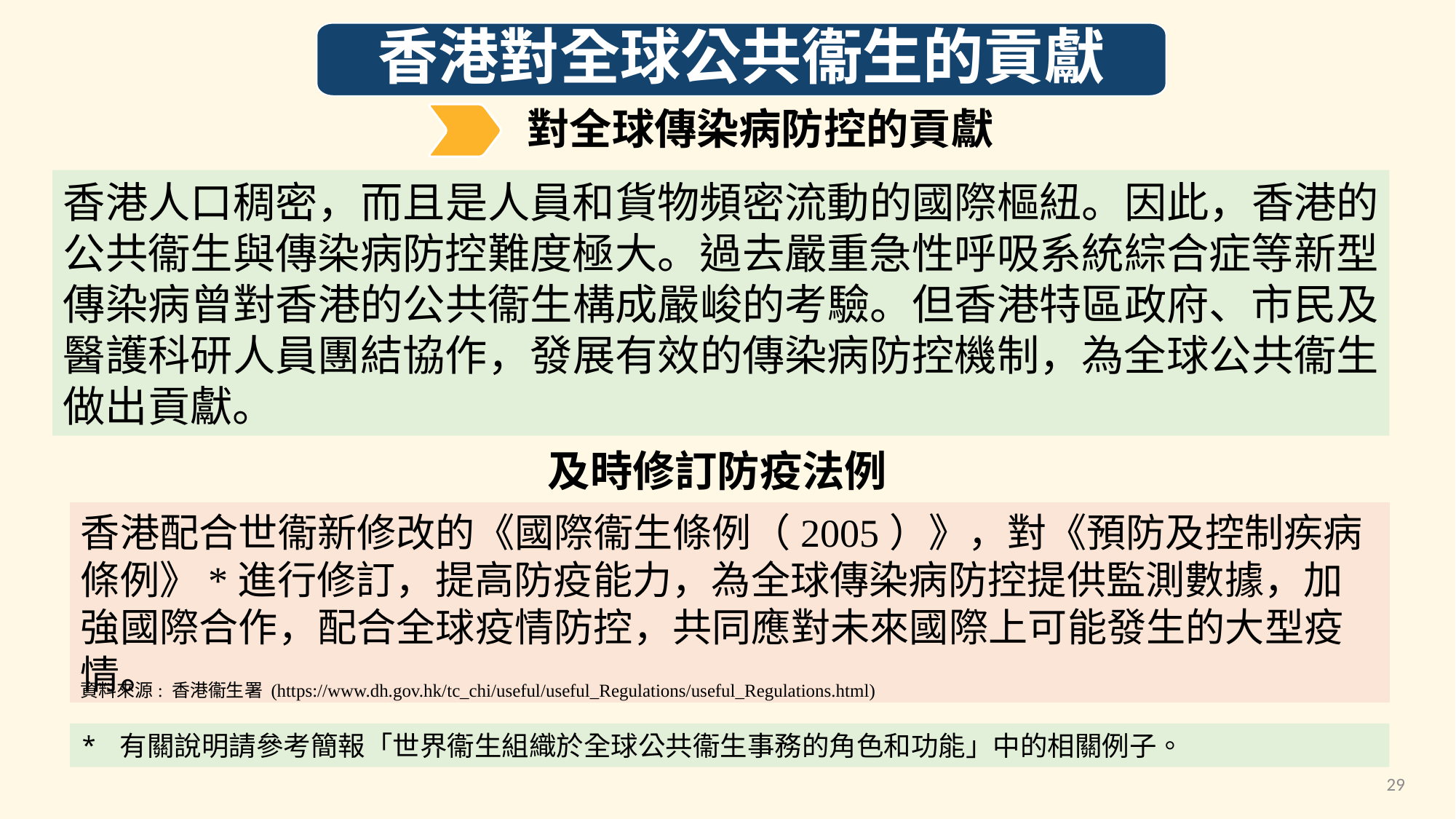

香港對全球公共衞生的貢獻

對全球傳染病防控的貢獻
香港人口稠密，而且是人員和貨物頻密流動的國際樞紐。因此，香港的公共衞生與傳染病防控難度極大。過去嚴重急性呼吸系統綜合症等新型傳染病曾對香港的公共衞生構成嚴峻的考驗。但香港特區政府、市民及醫護科研人員團結協作，發展有效的傳染病防控機制，為全球公共衞生做出貢獻。
及時修訂防疫法例
香港配合世衞新修改的《國際衞生條例（2005）》，對《預防及控制疾病條例》*進行修訂，提高防疫能力，為全球傳染病防控提供監測數據，加強國際合作，配合全球疫情防控，共同應對未來國際上可能發生的大型疫情。
資料來源: 香港衞生署 (https://www.dh.gov.hk/tc_chi/useful/useful_Regulations/useful_Regulations.html)
* 有關說明請參考簡報「世界衞生組織於全球公共衞生事務的角色和功能」中的相關例子。
29